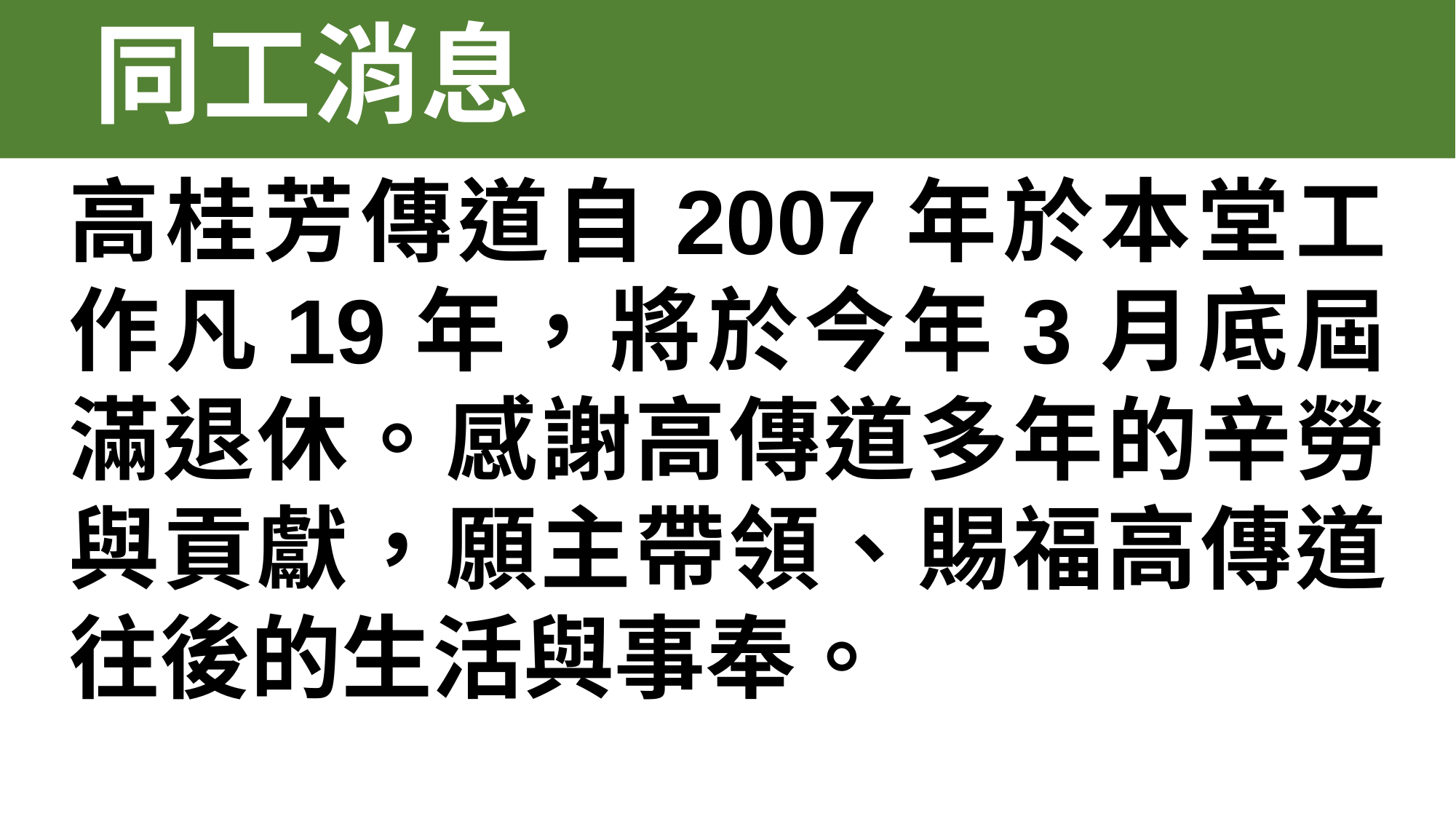

同工消息
高桂芳傳道自2007年於本堂工作凡19年，將於今年3月底屆滿退休。感謝高傳道多年的辛勞與貢獻，願主帶領、賜福高傳道往後的生活與事奉。